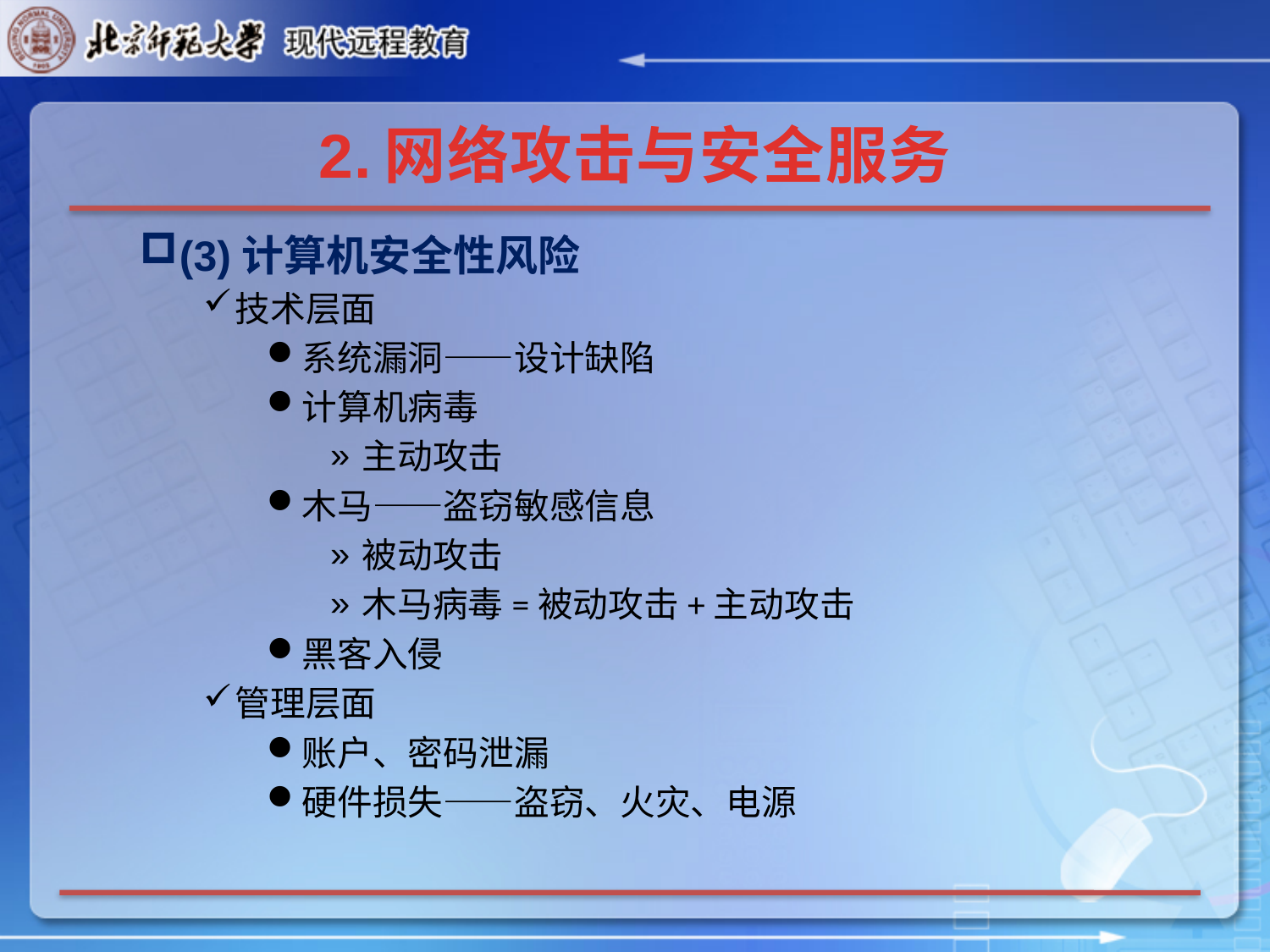

# 2.网络攻击与安全服务
(3)计算机安全性风险
技术层面
系统漏洞——设计缺陷
计算机病毒
主动攻击
木马——盗窃敏感信息
被动攻击
木马病毒=被动攻击+主动攻击
黑客入侵
管理层面
账户、密码泄漏
硬件损失——盗窃、火灾、电源